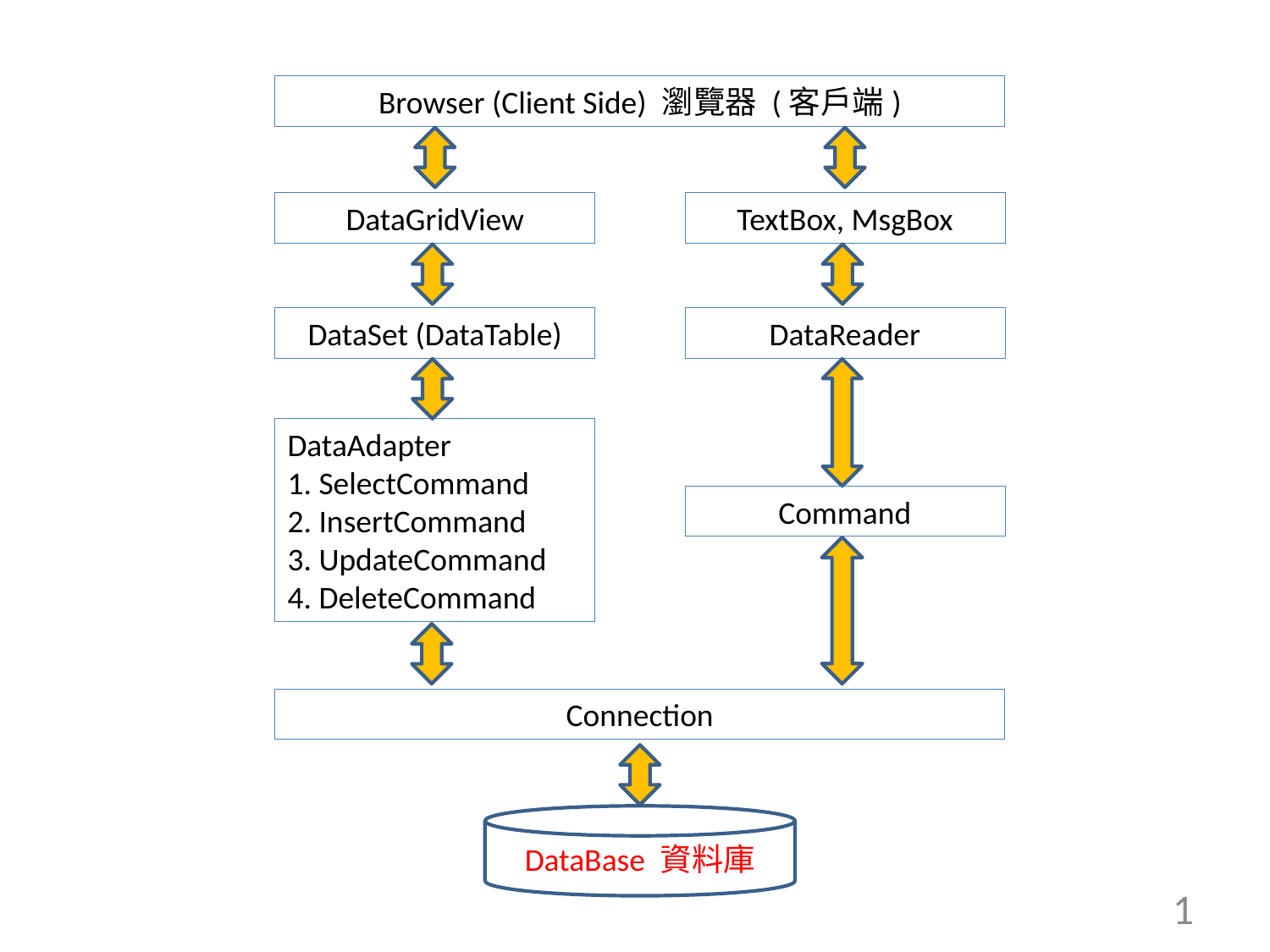

Browser (Client Side) 瀏覽器 (客戶端)

DataGridView
TextBox, MsgBox

DataSet (DataTable)
DataReader

DataAdapter
1. SelectCommand
2. InsertCommand
3. UpdateCommand
4. DeleteCommand
Command

Connection

DataBase 資料庫
1